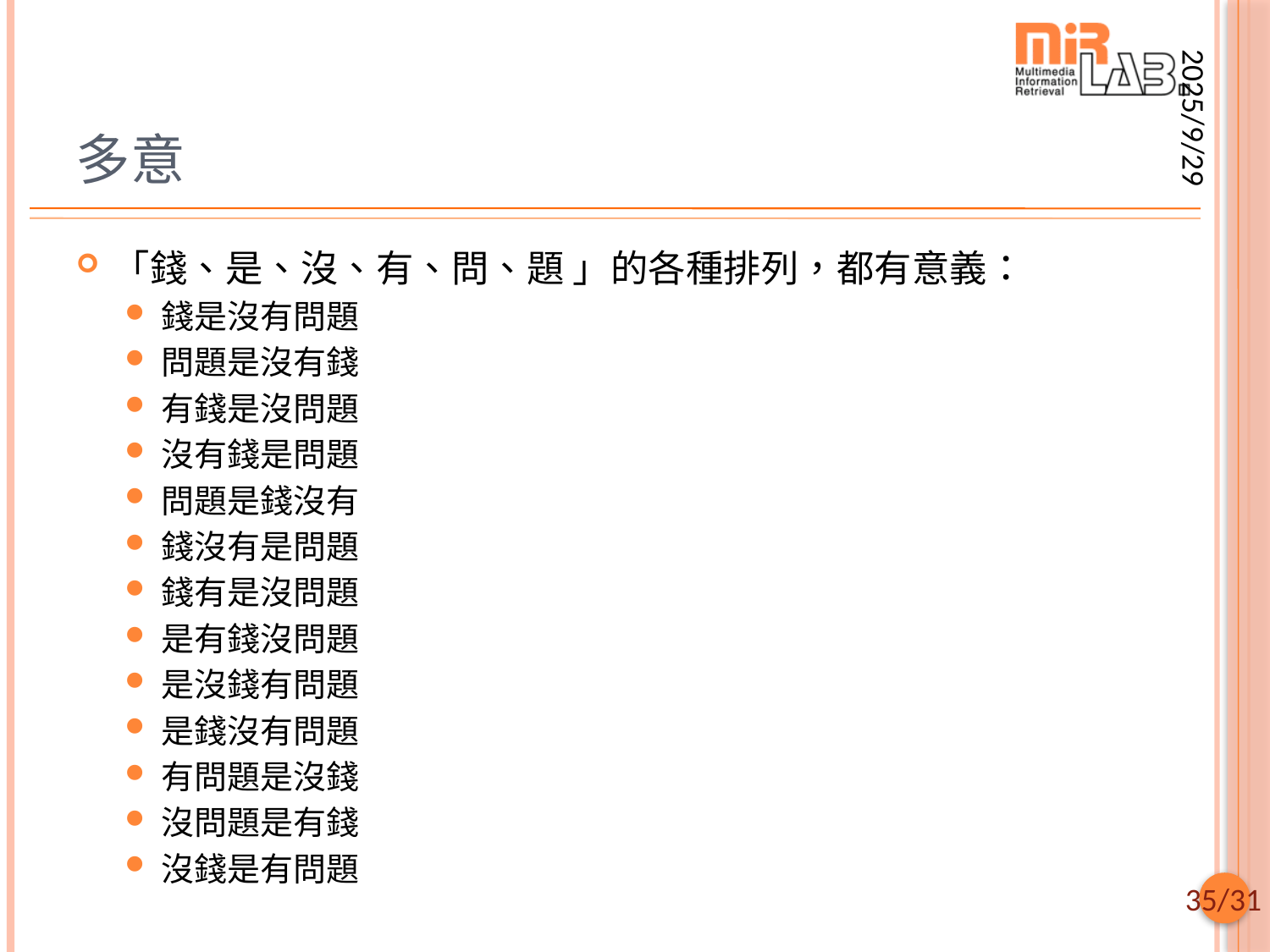

# 多意
2025/9/29
「錢、是、沒、有、問、題 」的各種排列，都有意義：
錢是沒有問題
問題是沒有錢
有錢是沒問題
沒有錢是問題
問題是錢沒有
錢沒有是問題
錢有是沒問題
是有錢沒問題
是沒錢有問題
是錢沒有問題
有問題是沒錢
沒問題是有錢
沒錢是有問題